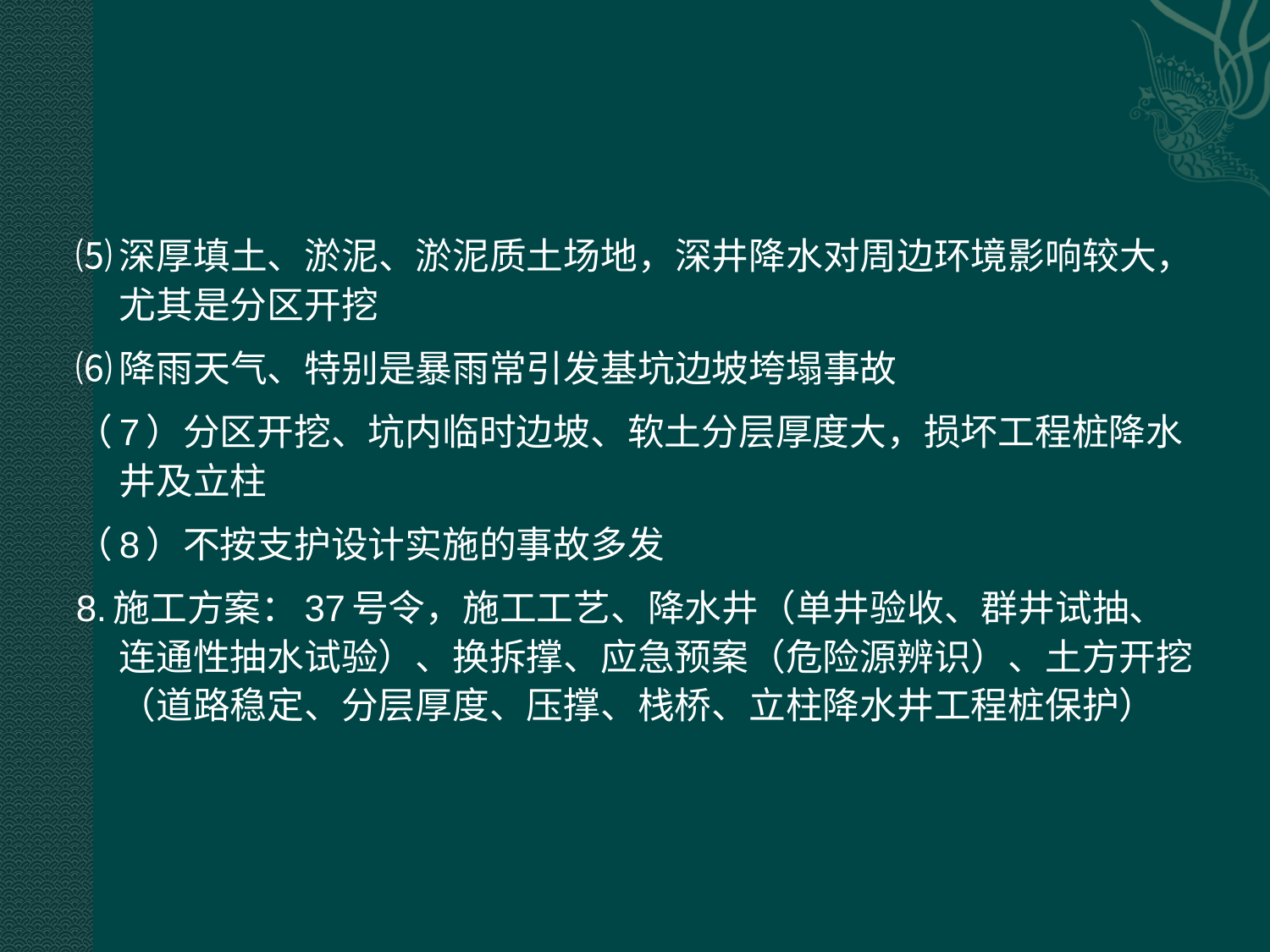

#
⑸深厚填土、淤泥、淤泥质土场地，深井降水对周边环境影响较大，尤其是分区开挖
⑹降雨天气、特别是暴雨常引发基坑边坡垮塌事故
（7）分区开挖、坑内临时边坡、软土分层厚度大，损坏工程桩降水井及立柱
（8）不按支护设计实施的事故多发
8.施工方案：37号令，施工工艺、降水井（单井验收、群井试抽、连通性抽水试验）、换拆撑、应急预案（危险源辨识）、土方开挖（道路稳定、分层厚度、压撑、栈桥、立柱降水井工程桩保护）